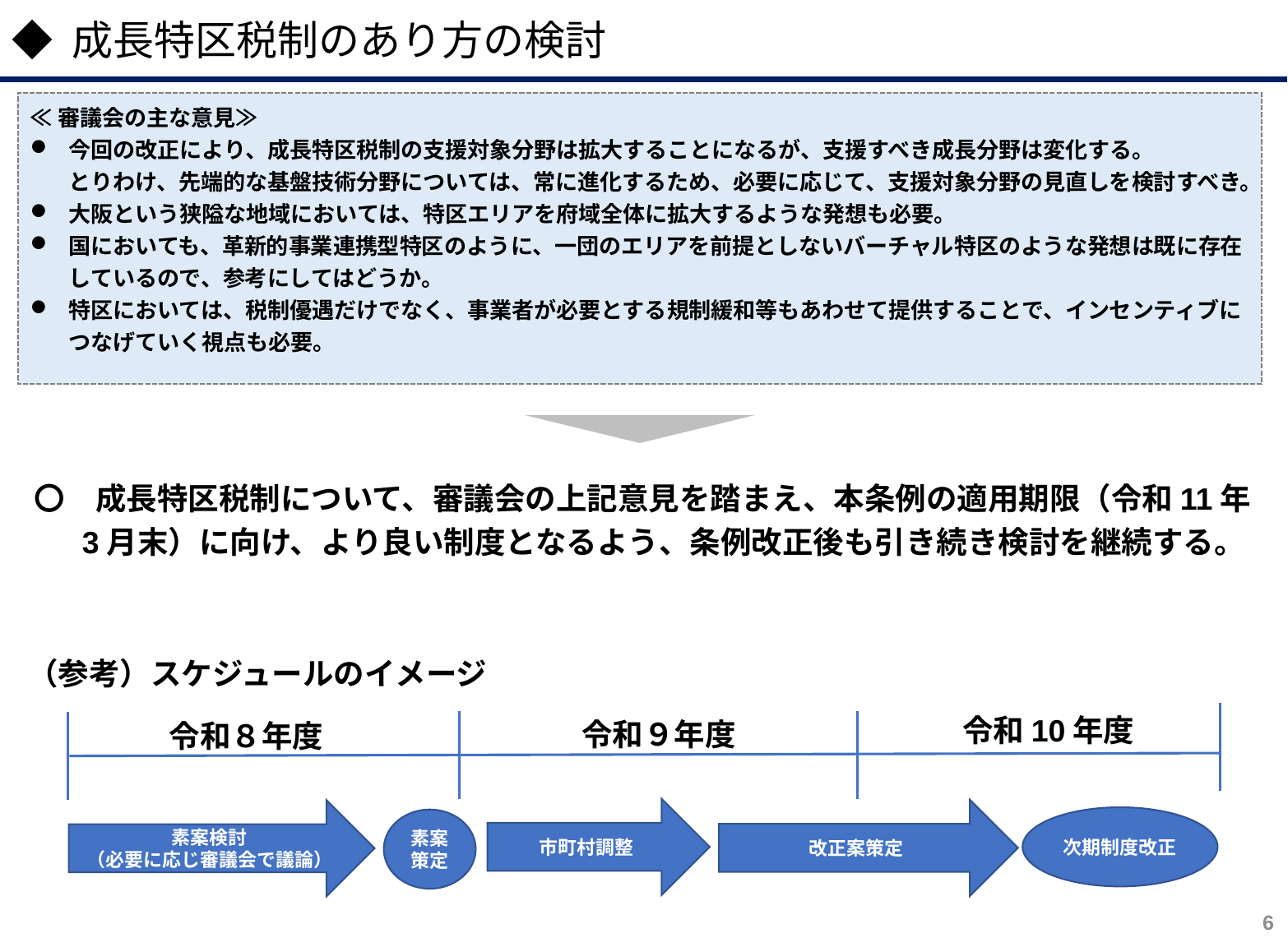

◆ 成長特区税制のあり方の検討
≪審議会の主な意見≫
今回の改正により、成長特区税制の支援対象分野は拡大することになるが、支援すべき成長分野は変化する。
とりわけ、先端的な基盤技術分野については、常に進化するため、必要に応じて、支援対象分野の見直しを検討すべき。
大阪という狭隘な地域においては、特区エリアを府域全体に拡大するような発想も必要。
国においても、革新的事業連携型特区のように、一団のエリアを前提としないバーチャル特区のような発想は既に存在しているので、参考にしてはどうか。
特区においては、税制優遇だけでなく、事業者が必要とする規制緩和等もあわせて提供することで、インセンティブにつなげていく視点も必要。

〇　成長特区税制について、審議会の上記意見を踏まえ、本条例の適用期限（令和11年3月末）に向け、より良い制度となるよう、条例改正後も引き続き検討を継続する。
（参考）スケジュールのイメージ

令和10年度
令和９年度
令和８年度
市町村調整
改正案策定
素案検討
（必要に応じ審議会で議論）
次期制度改正
素案策定
6